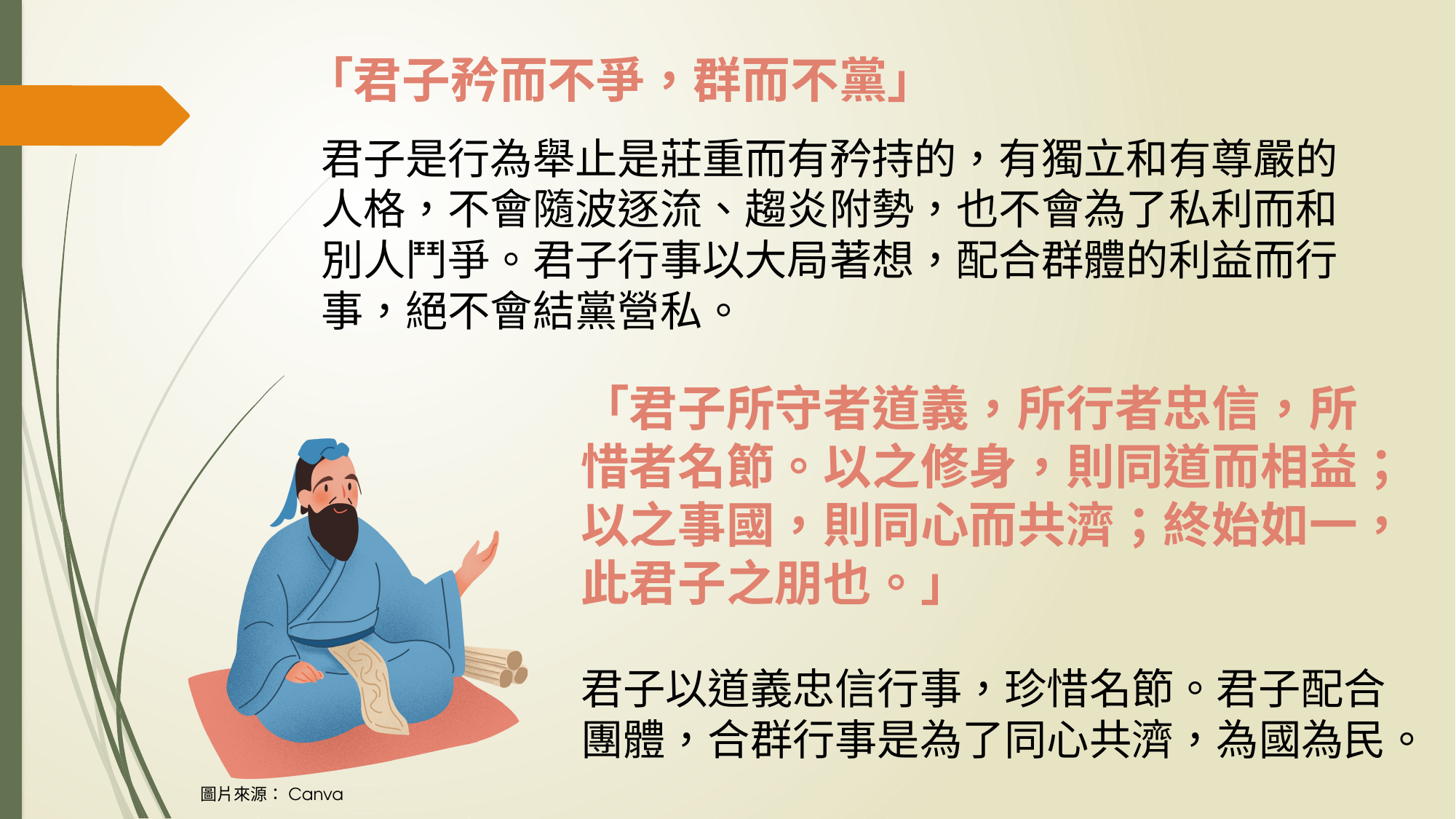

# 「君子矜而不爭，群而不黨」
君子是行為舉止是莊重而有矜持的，有獨立和有尊嚴的人格，不會隨波逐流、趨炎附勢，也不會為了私利而和別人鬥爭。君子行事以大局著想，配合群體的利益而行事，絕不會結黨營私。
「君子所守者道義，所行者忠信，所惜者名節。以之修身，則同道而相益；以之事國，則同心而共濟；終始如一，此君子之朋也。」

君子以道義忠信行事，珍惜名節。君子配合團體，合群行事是為了同心共濟，為國為民。

圖片來源：Canva